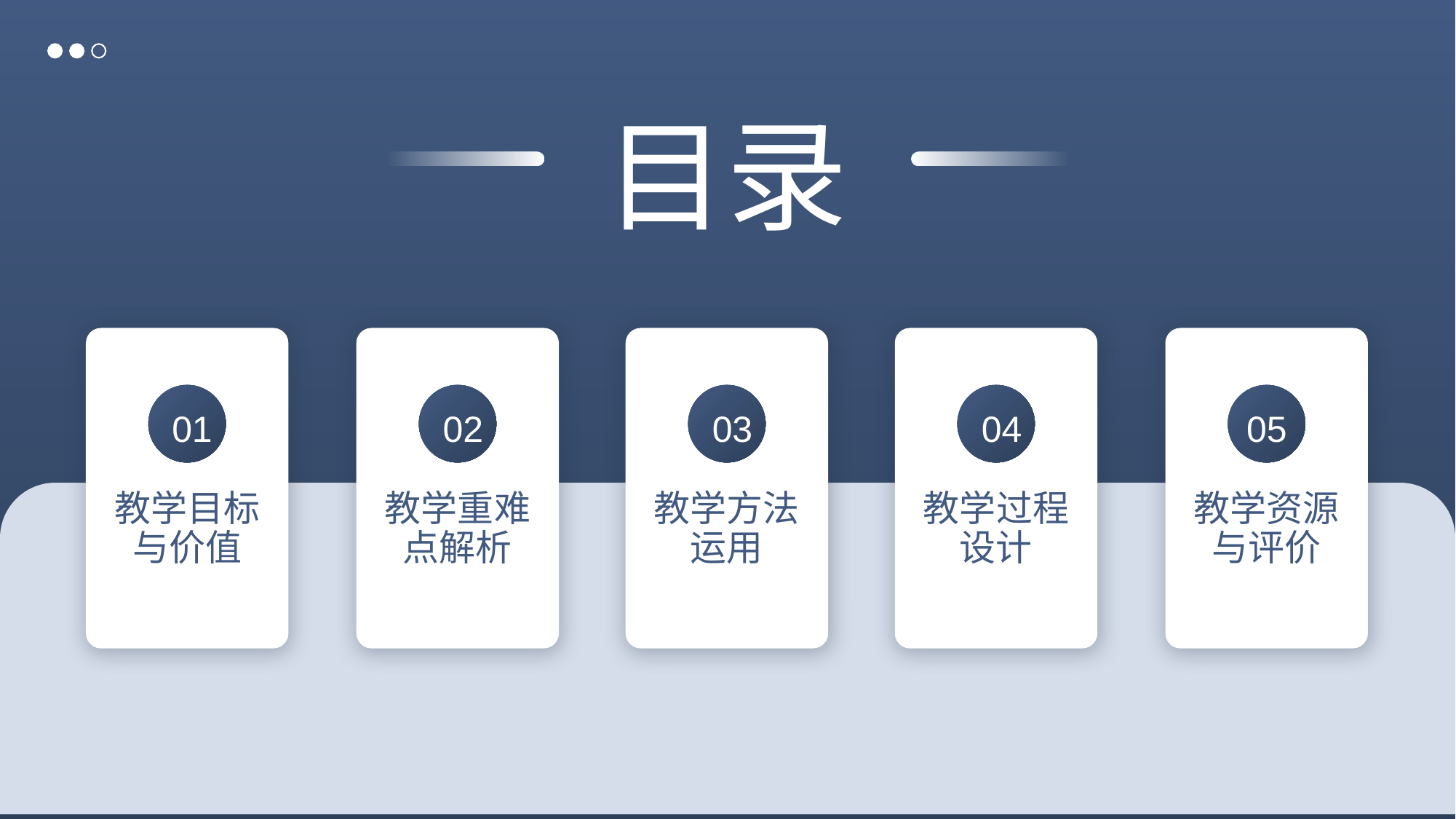

目录

CONTENTS

01
02
03
04
05

教学目标与价值
教学重难点解析
教学方法运用
教学过程设计
教学资源与评价